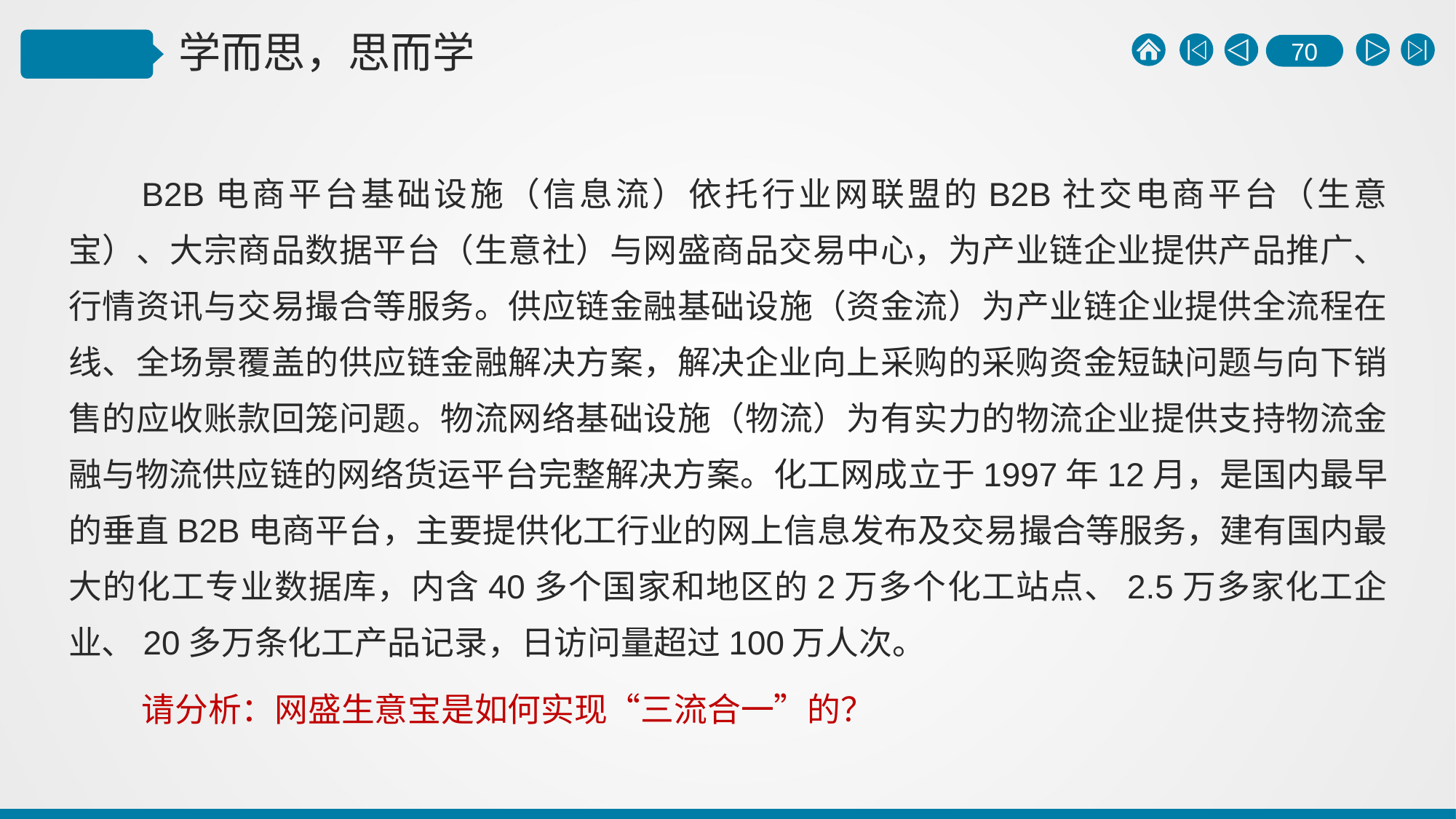

B2B电商平台基础设施（信息流）依托行业网联盟的B2B社交电商平台（生意宝）、大宗商品数据平台（生意社）与网盛商品交易中心，为产业链企业提供产品推广、行情资讯与交易撮合等服务。供应链金融基础设施（资金流）为产业链企业提供全流程在线、全场景覆盖的供应链金融解决方案，解决企业向上采购的采购资金短缺问题与向下销售的应收账款回笼问题。物流网络基础设施（物流）为有实力的物流企业提供支持物流金融与物流供应链的网络货运平台完整解决方案。化工网成立于1997年12月，是国内最早的垂直B2B电商平台，主要提供化工行业的网上信息发布及交易撮合等服务，建有国内最大的化工专业数据库，内含40多个国家和地区的2万多个化工站点、2.5万多家化工企业、20多万条化工产品记录，日访问量超过100万人次。
请分析：网盛生意宝是如何实现“三流合一”的？